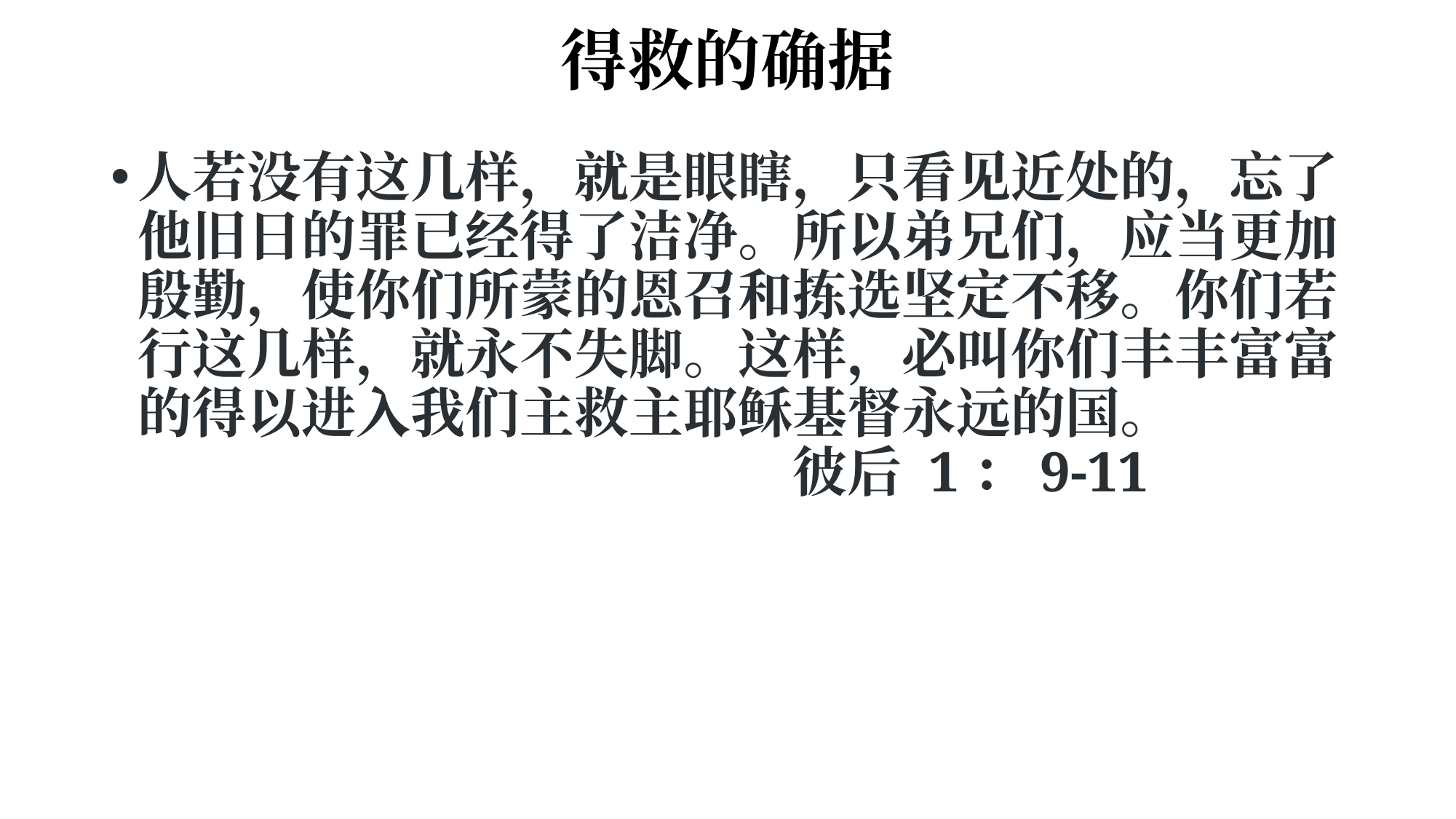

# 得救的确据
人若没有这几样，就是眼瞎，只看见近处的，忘了他旧日的罪已经得了洁净。所以弟兄们，应当更加殷勤，使你们所蒙的恩召和拣选坚定不移。你们若行这几样，就永不失脚。这样，必叫你们丰丰富富的得以进入我们主救主耶稣基督永远的国。								彼后 1：9-11